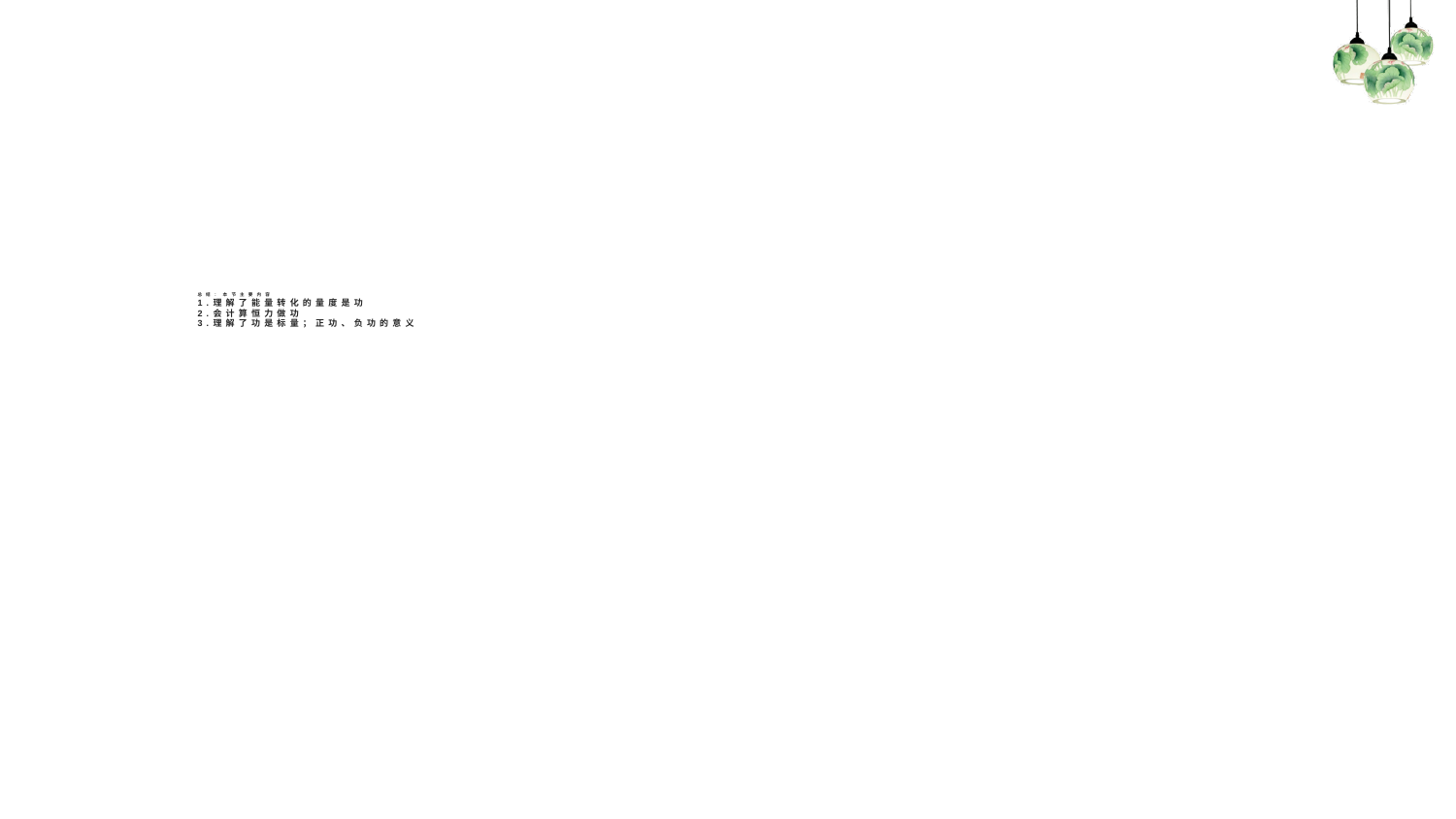

# 总结：本节主要内容 1.理解了能量转化的量度是功 2.会计算恒力做功 3.理解了功是标量；正功、负功的意义